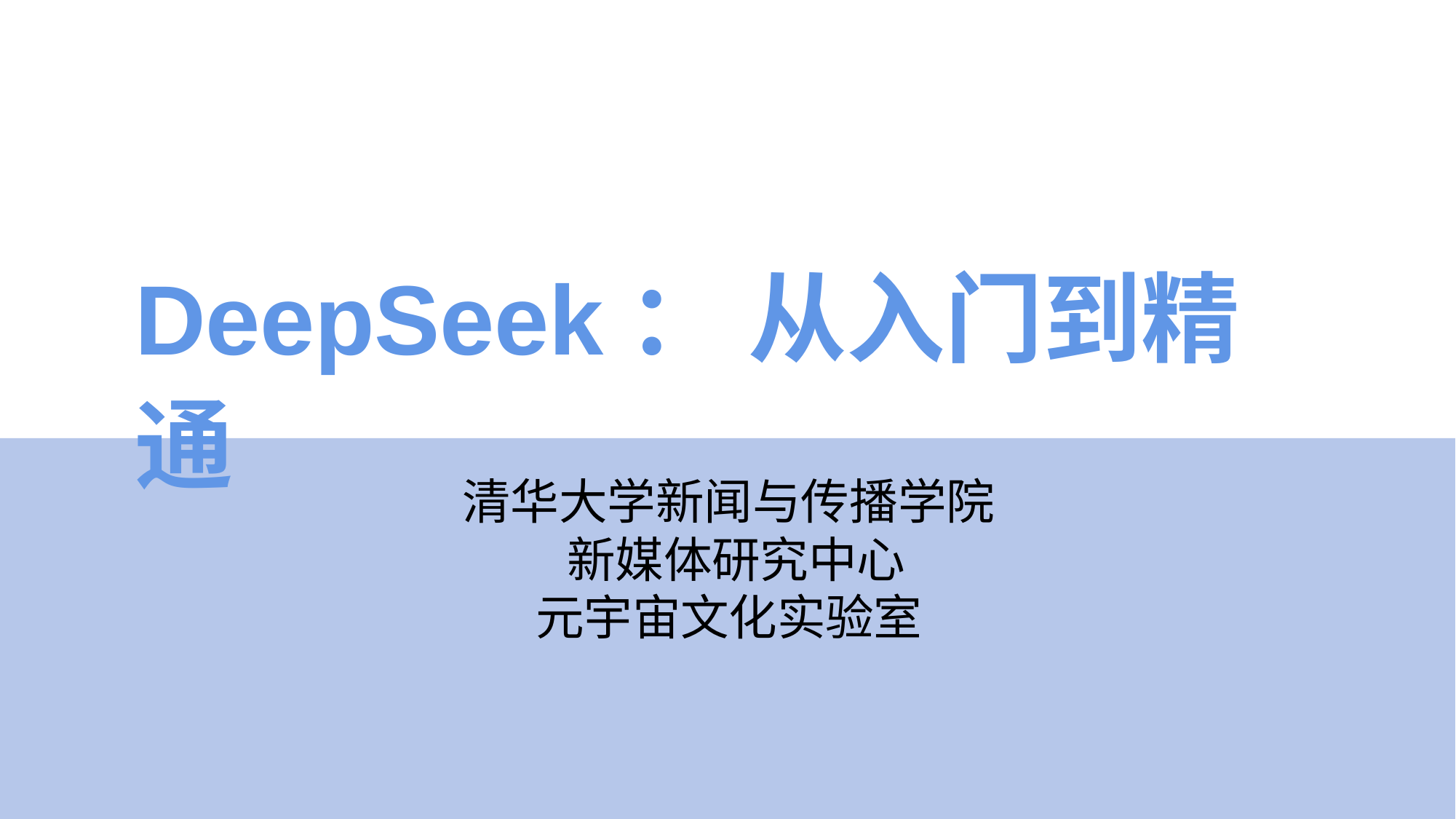

DeepSeek： 从入门到精通

清华大学新闻与传播学院
新媒体研究中心
元宇宙文化实验室